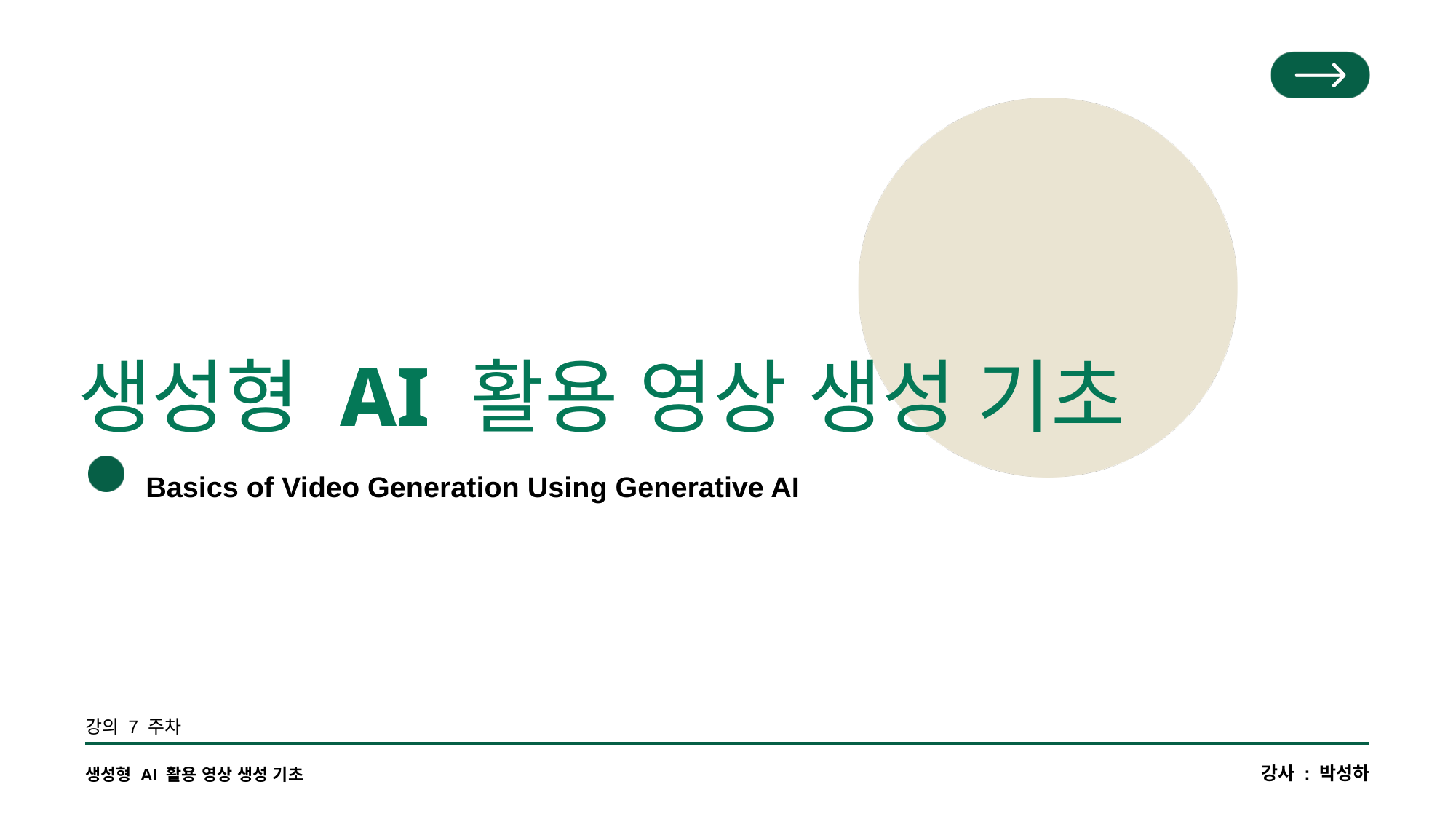

생성형 AI 활용 영상 생성 기초
Basics of Video Generation Using Generative AI

강의 7 주차

생성형 AI 활용 영상 생성 기초

강사 : 박성하